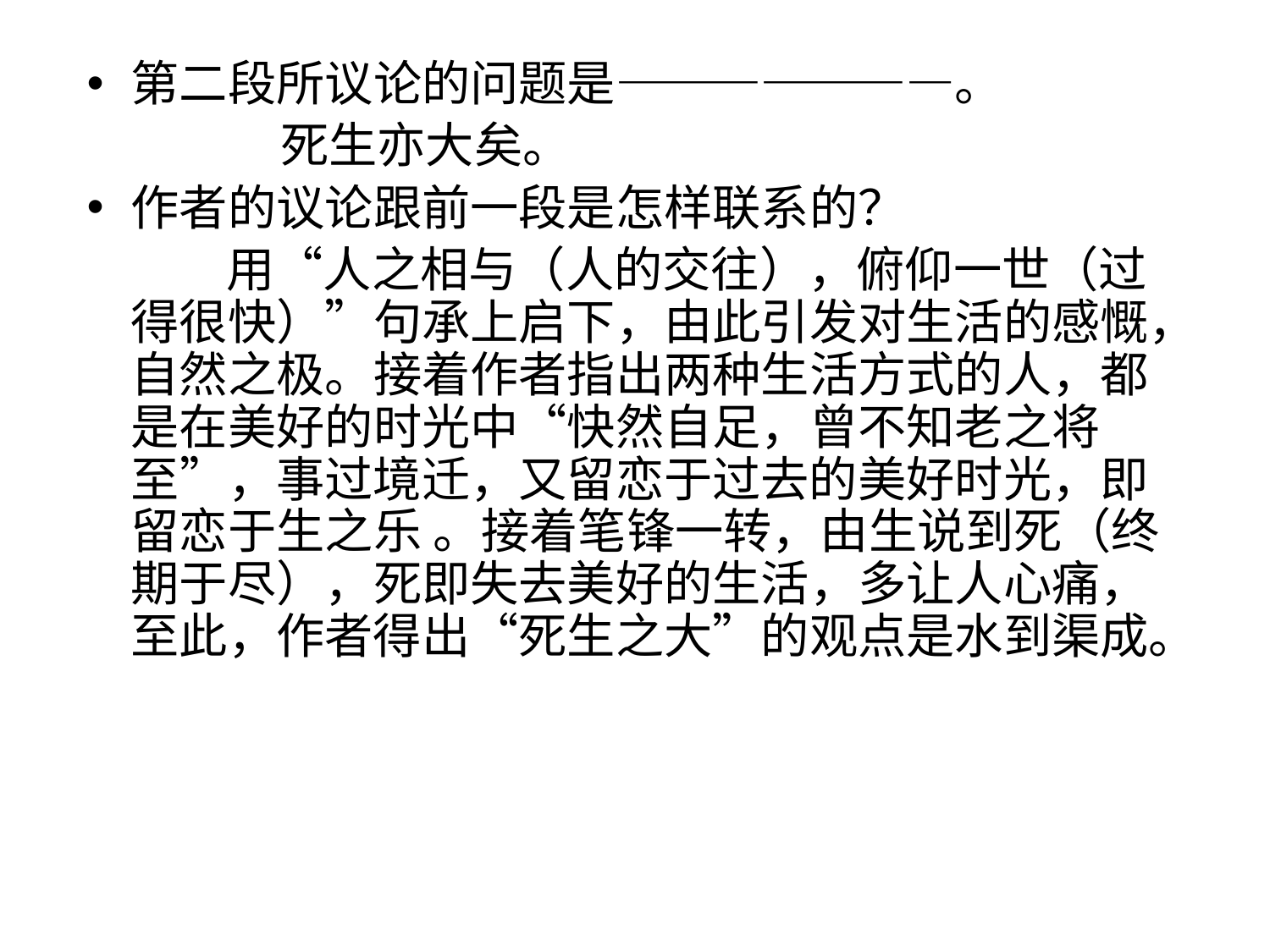

第二段所议论的问题是———————。
                 死生亦大矣。
作者的议论跟前一段是怎样联系的？
            用“人之相与（人的交往），俯仰一世（过得很快）”句承上启下，由此引发对生活的感慨，自然之极。接着作者指出两种生活方式的人，都是在美好的时光中“快然自足，曾不知老之将至”，事过境迁，又留恋于过去的美好时光，即留恋于生之乐 。接着笔锋一转，由生说到死（终期于尽），死即失去美好的生活，多让人心痛，至此，作者得出“死生之大”的观点是水到渠成。